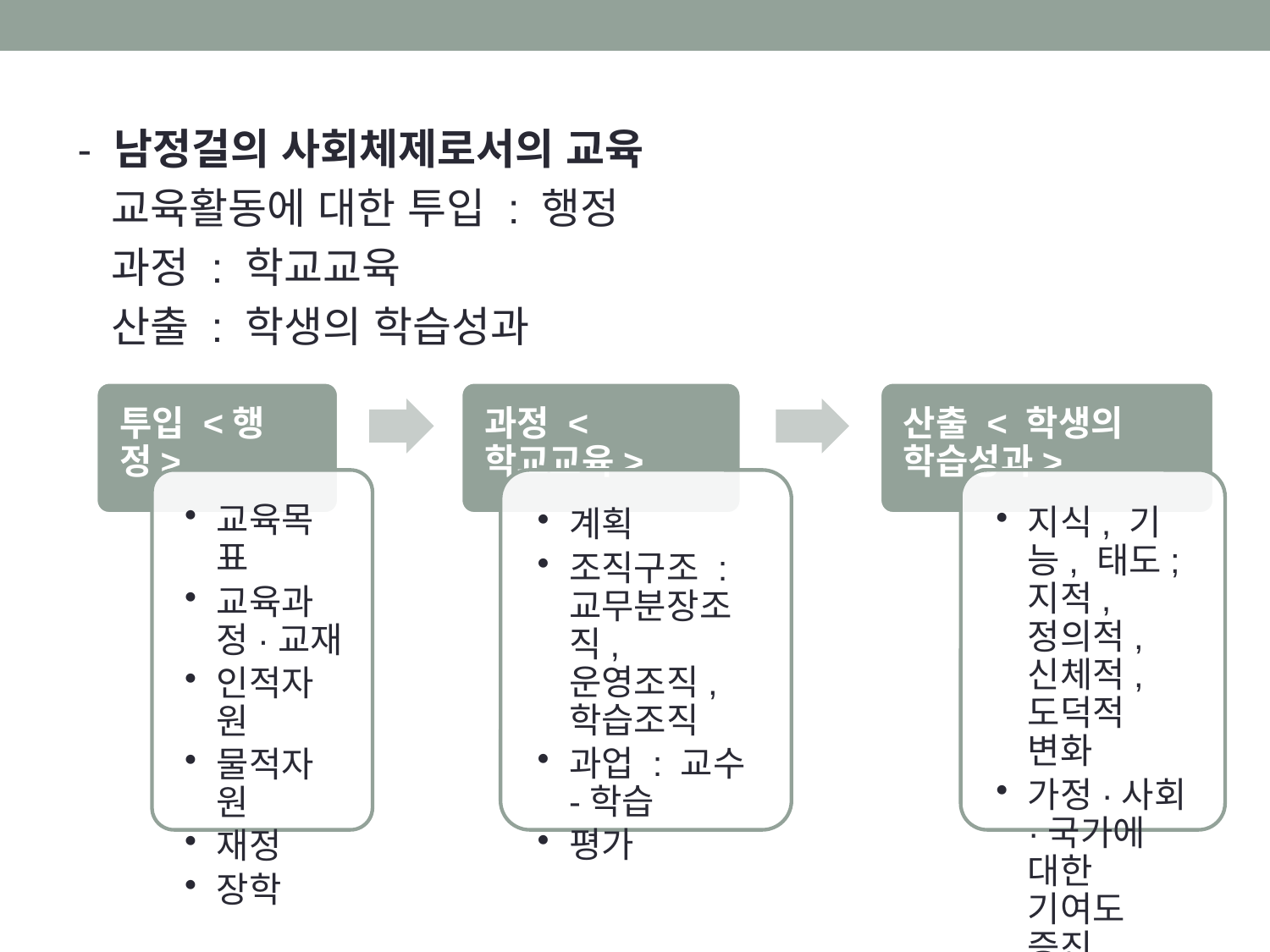

- 남정걸의 사회체제로서의 교육
  교육활동에 대한 투입 : 행정
  과정 : 학교교육
  산출 : 학생의 학습성과
투입 <행정>
교육목표
교육과정·교재
인적자원
물적자원
재정
장학

과정 < 학교교육>
계획
조직구조 : 교무분장조직, 운영조직, 학습조직
과업 : 교수-학습
평가

산출 < 학생의 학습성과>
지식, 기능, 태도;지적, 정의적, 신체적, 도덕적 변화
가정·사회·국가에 대한 기여도 증진